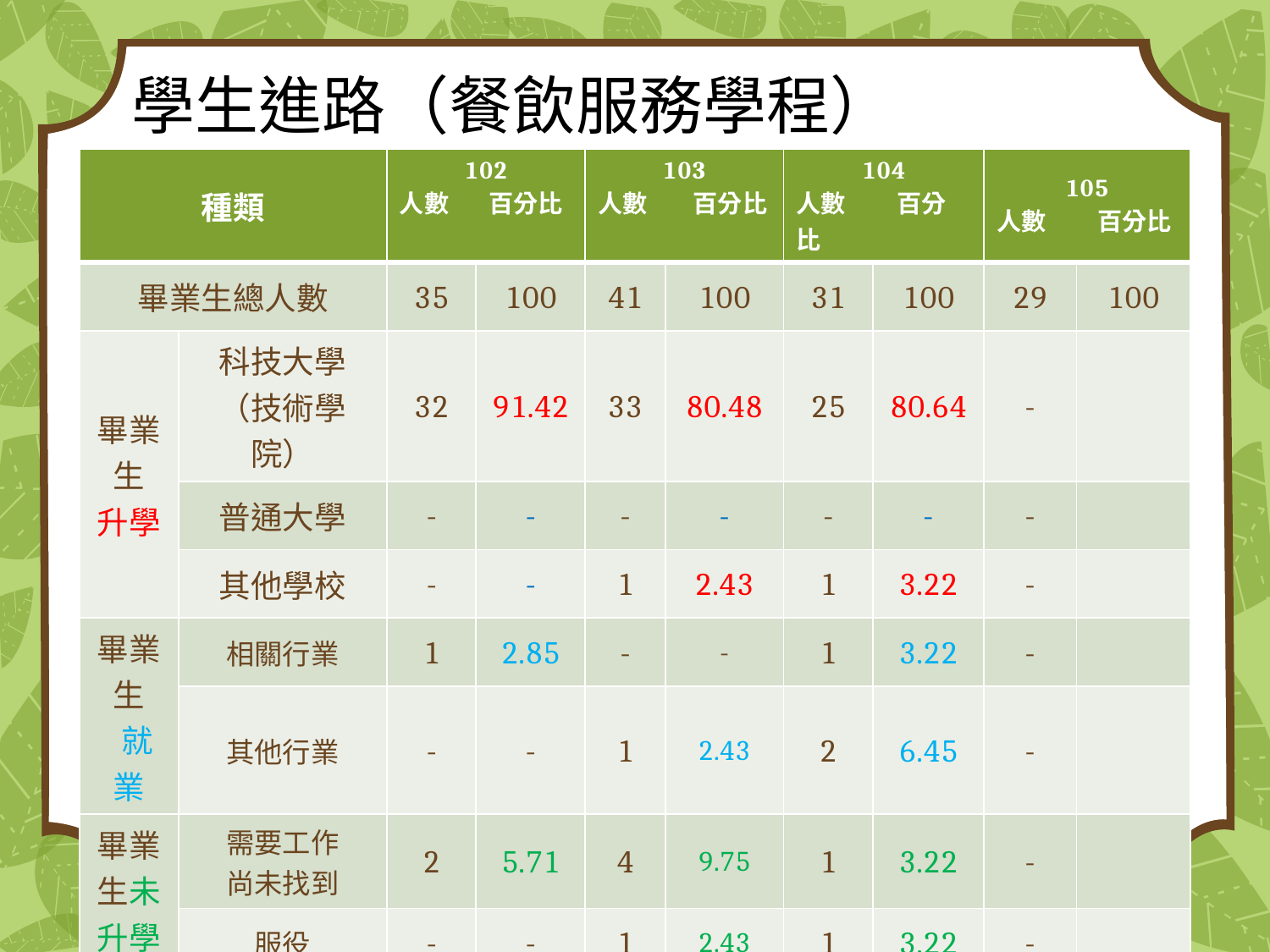

# 學生進路（餐飲服務學程）
| 種類 |  | 102 人數 百分比 |  | 103 人數 百分比 |  | 104 人數 百分比 |  | 105 人數 百分比 |  |
| --- | --- | --- | --- | --- | --- | --- | --- | --- | --- |
| 畢業生總人數 |  | 35 | 100 | 41 | 100 | 31 | 100 | 29 | 100 |
| 畢業生 升學 | 科技大學 （技術學院） | 32 | 91.42 | 33 | 80.48 | 25 | 80.64 | - |  |
|  | 普通大學 | - | - | - | - | - | - | - |  |
|  | 其他學校 | - | - | 1 | 2.43 | 1 | 3.22 | - |  |
| 畢業生 就業 | 相關行業 | 1 | 2.85 | - | - | 1 | 3.22 | - |  |
|  | 其他行業 | - | - | 1 | 2.43 | 2 | 6.45 | - |  |
| 畢業生未升學未就業 | 需要工作 尚未找到 | 2 | 5.71 | 4 | 9.75 | 1 | 3.22 | - |  |
|  | 服役 | - | - | 1 | 2.43 | 1 | 3.22 | - |  |
|  | 補習準備升學 | - | - | 1 | 2.43 | 1 | 3.22 | - |  |